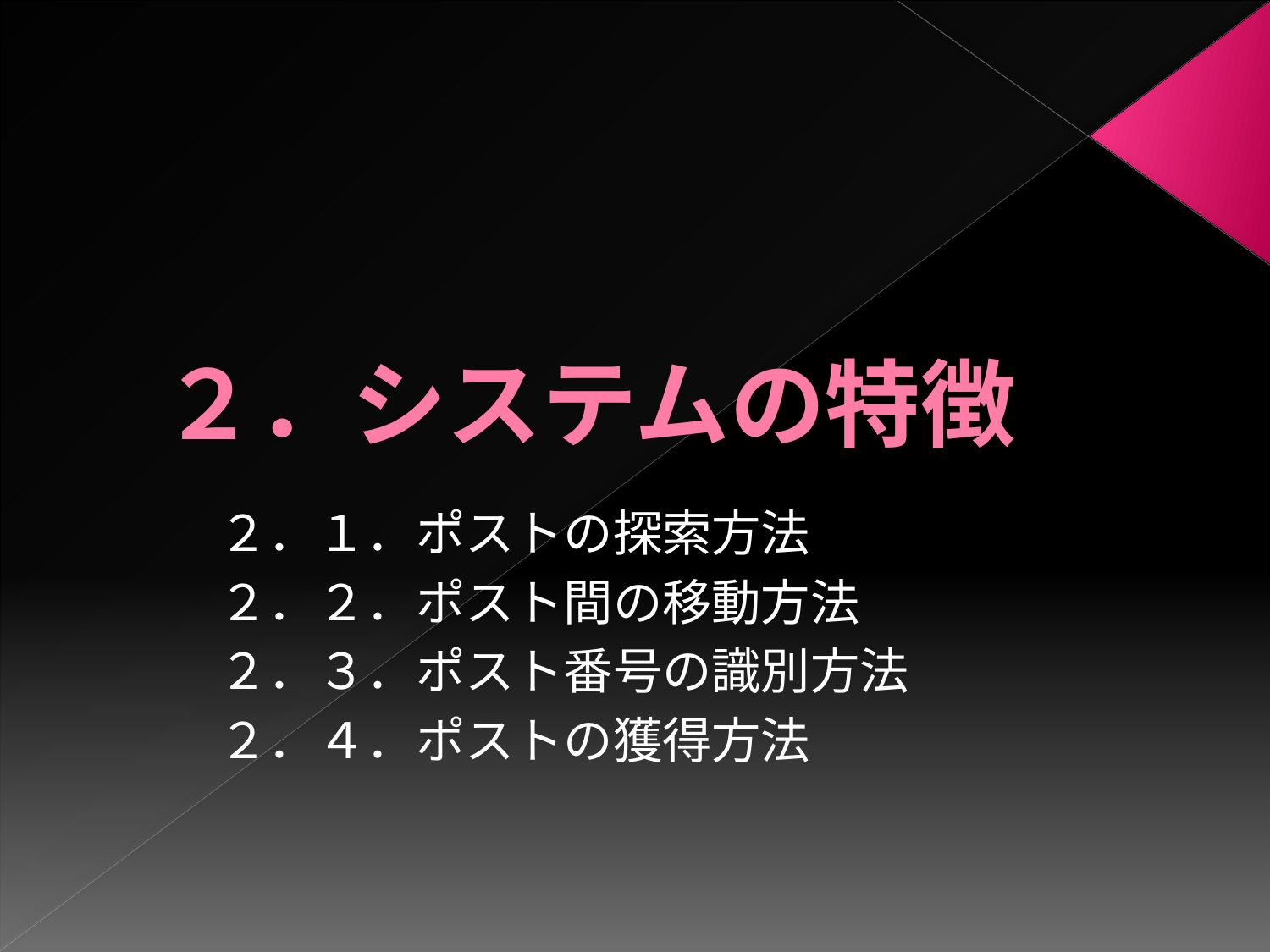

# ２．システムの特徴
２．１．ポストの探索方法
２．２．ポスト間の移動方法
２．３．ポスト番号の識別方法
２．４．ポストの獲得方法